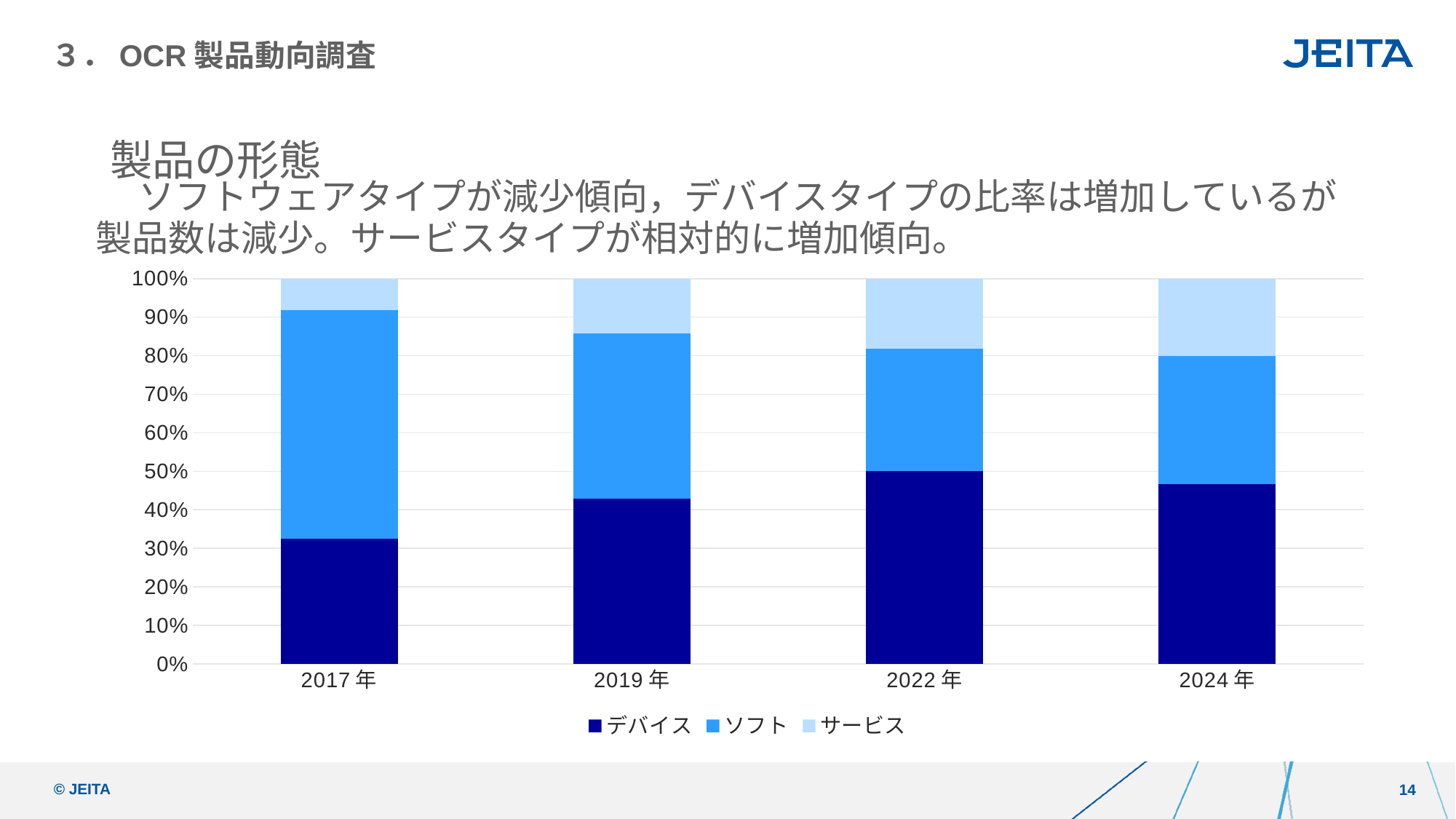

# ３．OCR製品動向調査
製品の形態

ソフトウェアタイプが減少傾向，デバイスタイプの比率は増加しているが製品数は減少。サービスタイプが相対的に増加傾向。

### Chart

| Category | デバイス | ソフト | サービス |
|---|---|---|---|
| 2017年 | 12.0 | 22.0 | 3.0 |
| 2019年 | 12.0 | 12.0 | 4.0 |
| 2022年 | 11.0 | 7.0 | 4.0 |
| 2024年 | 7.0 | 5.0 | 3.0 |
© JEITA